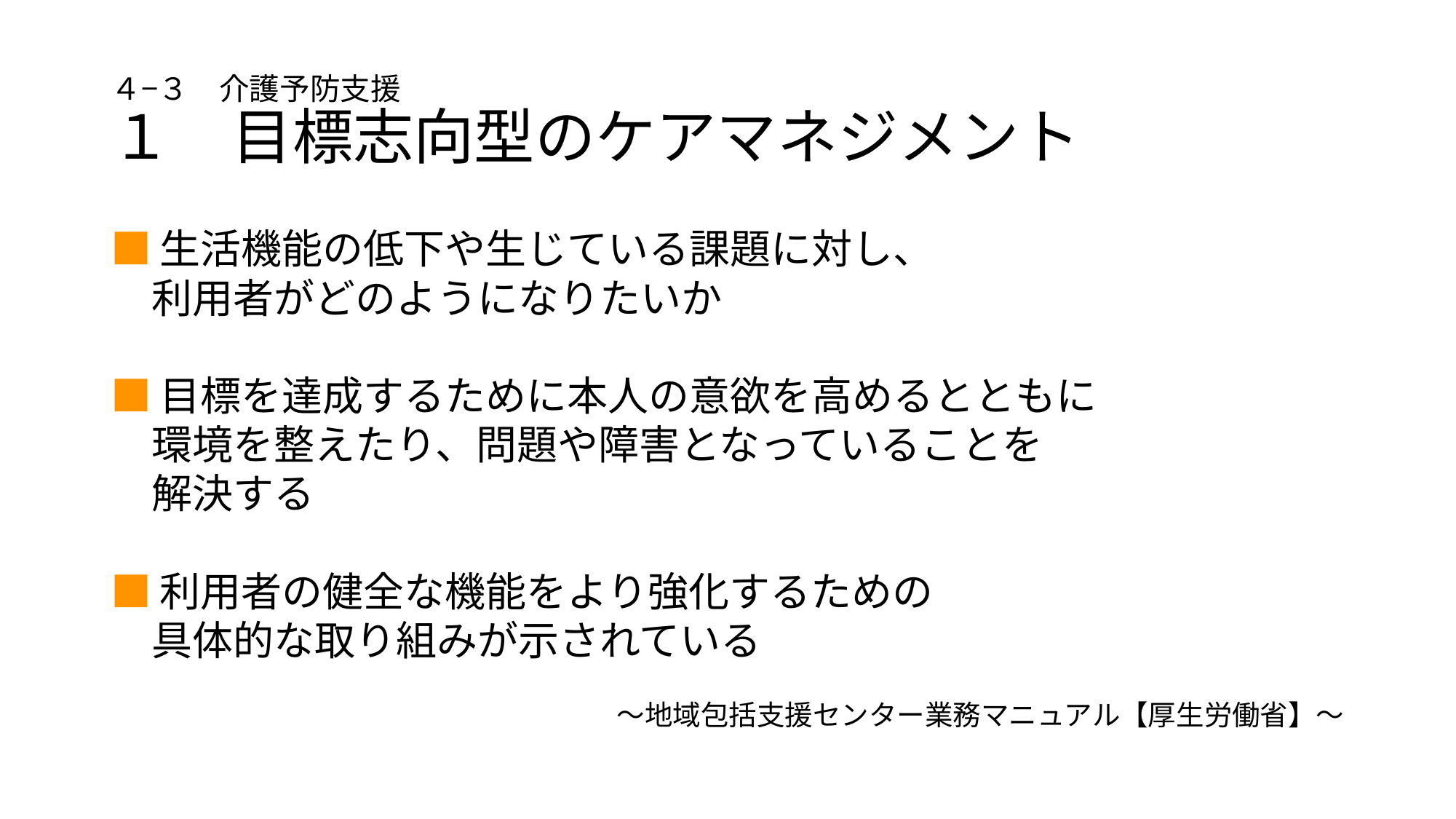

# ４−３　介護予防支援 １　目標志向型のケアマネジメント
■生活機能の低下や生じている課題に対し、
　利用者がどのようになりたいか

■目標を達成するために本人の意欲を高めるとともに
　環境を整えたり、問題や障害となっていることを
　解決する

■利用者の健全な機能をより強化するための
　具体的な取り組みが示されている

〜地域包括支援センター業務マニュアル【厚生労働省】〜